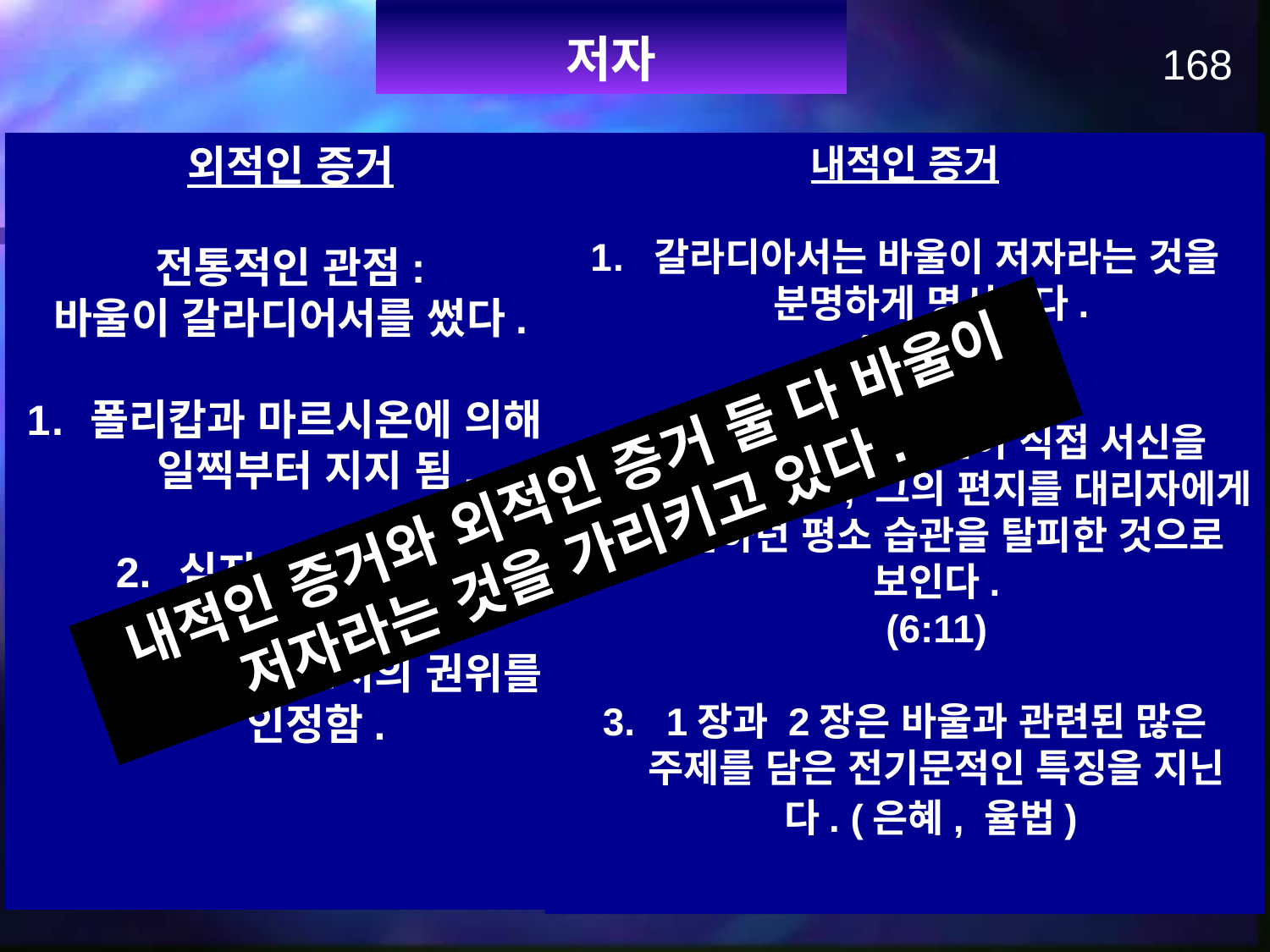

저자
168
외적인 증거

전통적인 관점:
바울이 갈라디어서를 썼다.

폴리캅과 마르시온에 의해
일찍부터 지지 됨.
2.	심지어 19세기
독일 비평가들도
바울의 저자로서의 권위를
인정함.
내적인 증거

갈라디아서는 바울이 저자라는 것을 분명하게 명시한다.
(1:1; 5:2)

바울은 아마도 자신이 직접 서신을 작성함으로써, 그의 편지를 대리자에게 구술하던 평소 습관을 탈피한 것으로 보인다.
(6:11)

1장과 2장은 바울과 관련된 많은 주제를 담은 전기문적인 특징을 지닌다. (은혜, 율법)
내적인 증거와 외적인 증거 둘 다 바울이 저자라는 것을 가리키고 있다.